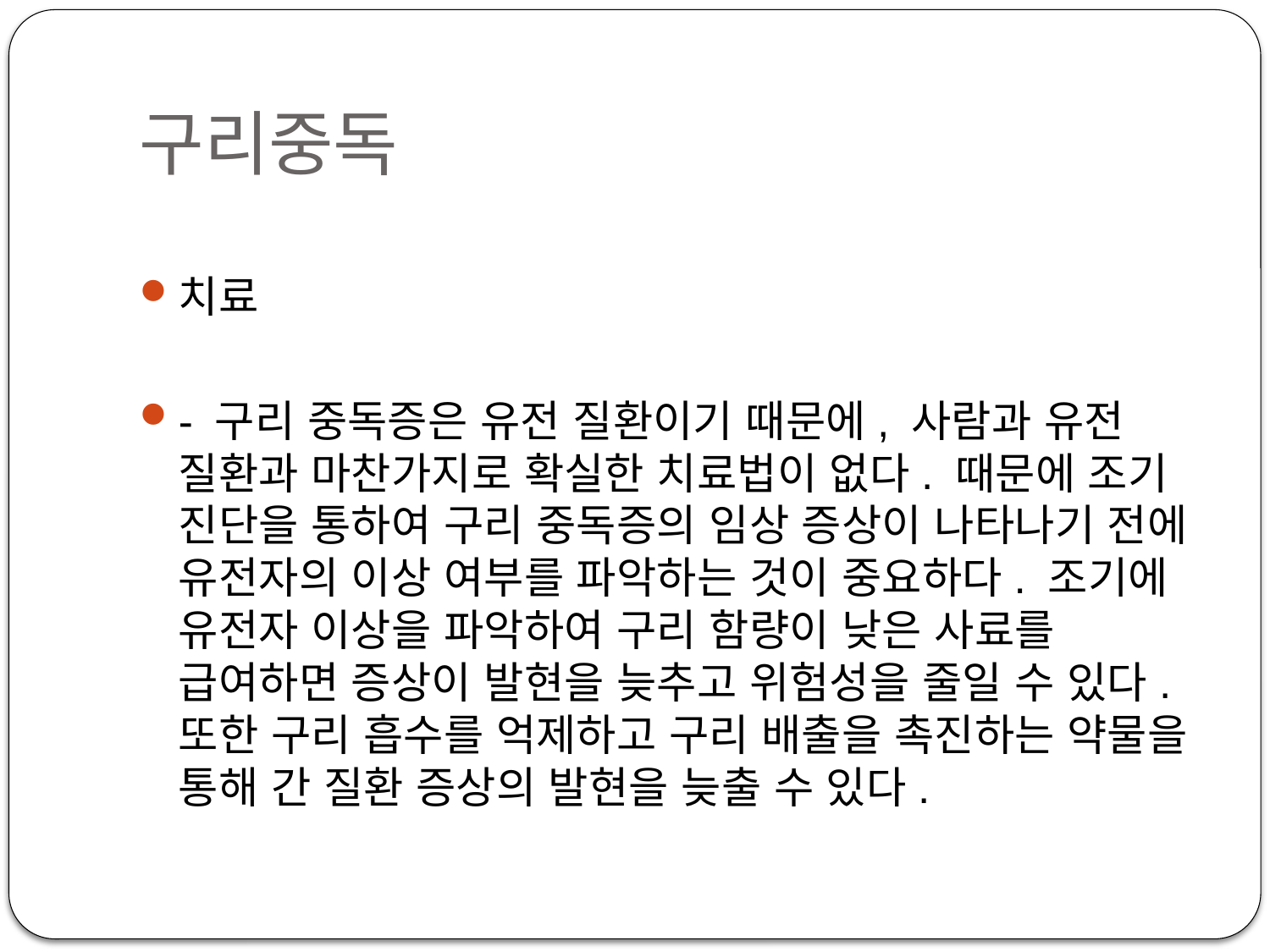

# 구리중독

치료

- 구리 중독증은 유전 질환이기 때문에, 사람과 유전 질환과 마찬가지로 확실한 치료법이 없다. 때문에 조기 진단을 통하여 구리 중독증의 임상 증상이 나타나기 전에 유전자의 이상 여부를 파악하는 것이 중요하다. 조기에 유전자 이상을 파악하여 구리 함량이 낮은 사료를 급여하면 증상이 발현을 늦추고 위험성을 줄일 수 있다. 또한 구리 흡수를 억제하고 구리 배출을 촉진하는 약물을 통해 간 질환 증상의 발현을 늦출 수 있다.